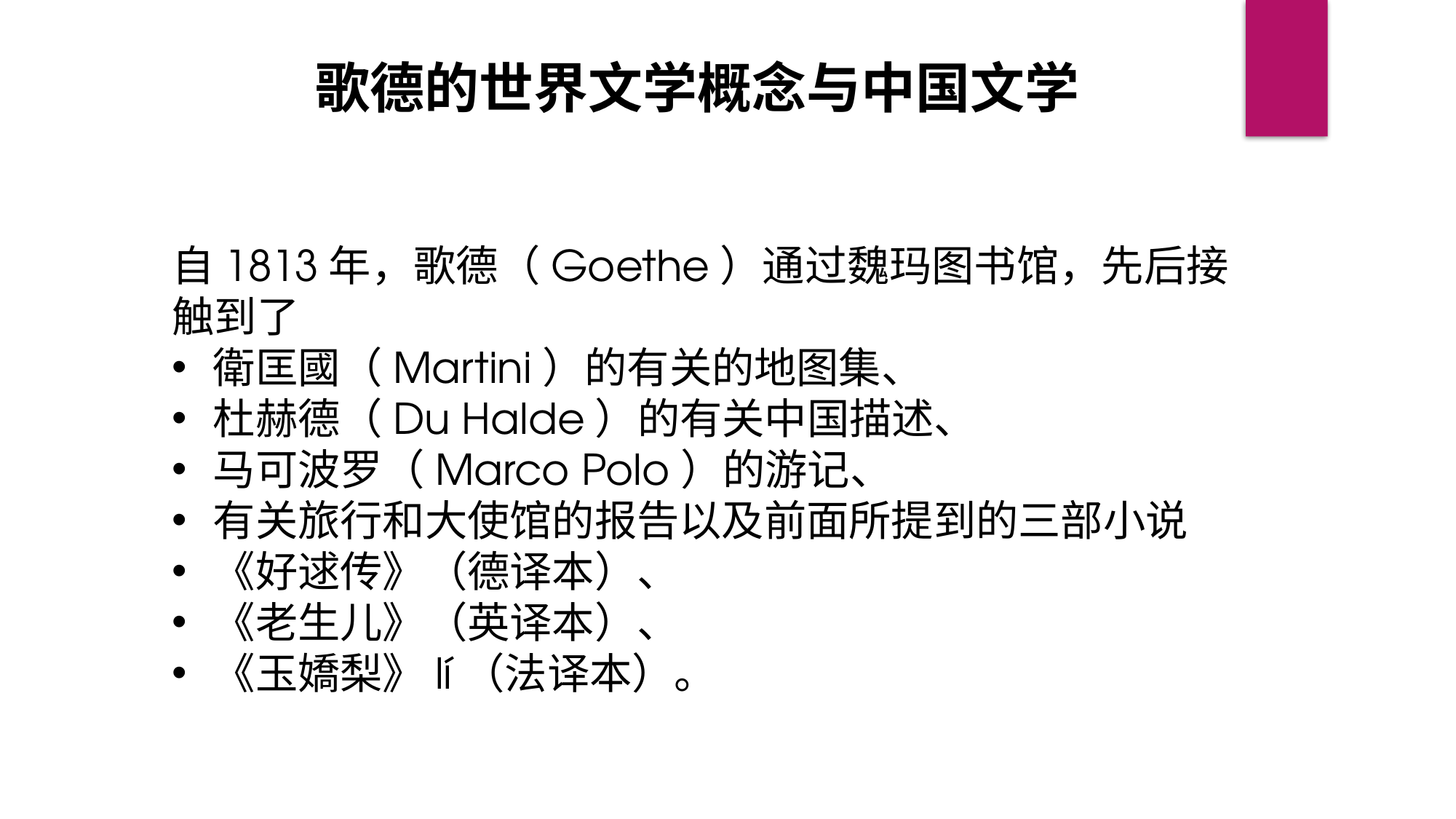

歌德的世界文学概念与中国文学
自1813年，歌德（Goethe）通过魏玛图书馆，先后接触到了
衛匡國（Martini）的有关的地图集、
杜赫德（Du Halde）的有关中国描述、
马可波罗（Marco Polo）的游记、
有关旅行和大使馆的报告以及前面所提到的三部小说
《好逑传》（德译本）、
《老生儿》（英译本）、
《玉嬌梨》lí（法译本）。